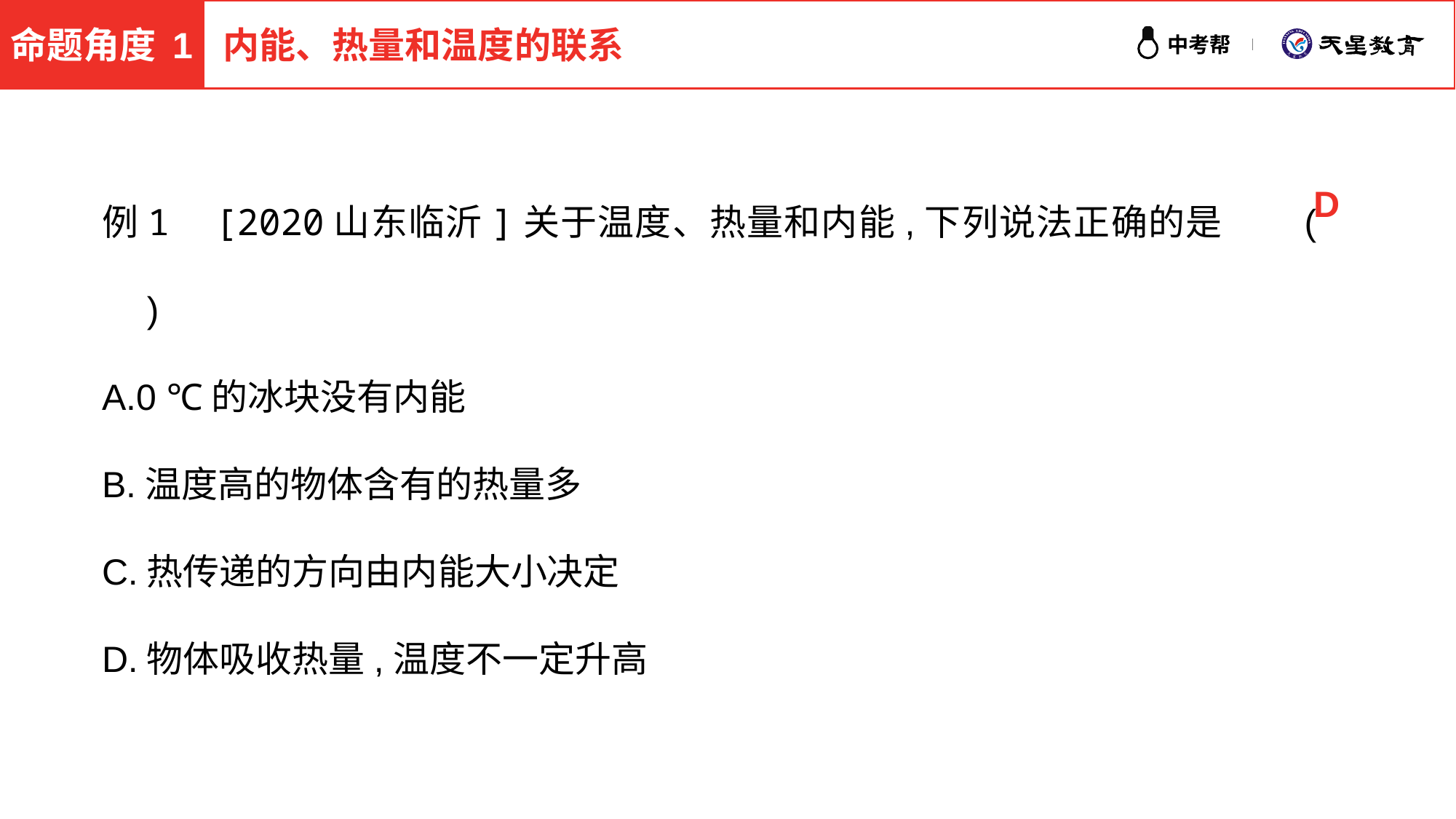

命题角度 1
内能、热量和温度的联系
例1  [2020山东临沂]关于温度、热量和内能,下列说法正确的是        (　　)
A.0 ℃的冰块没有内能
B.温度高的物体含有的热量多
C.热传递的方向由内能大小决定
D.物体吸收热量,温度不一定升高
D